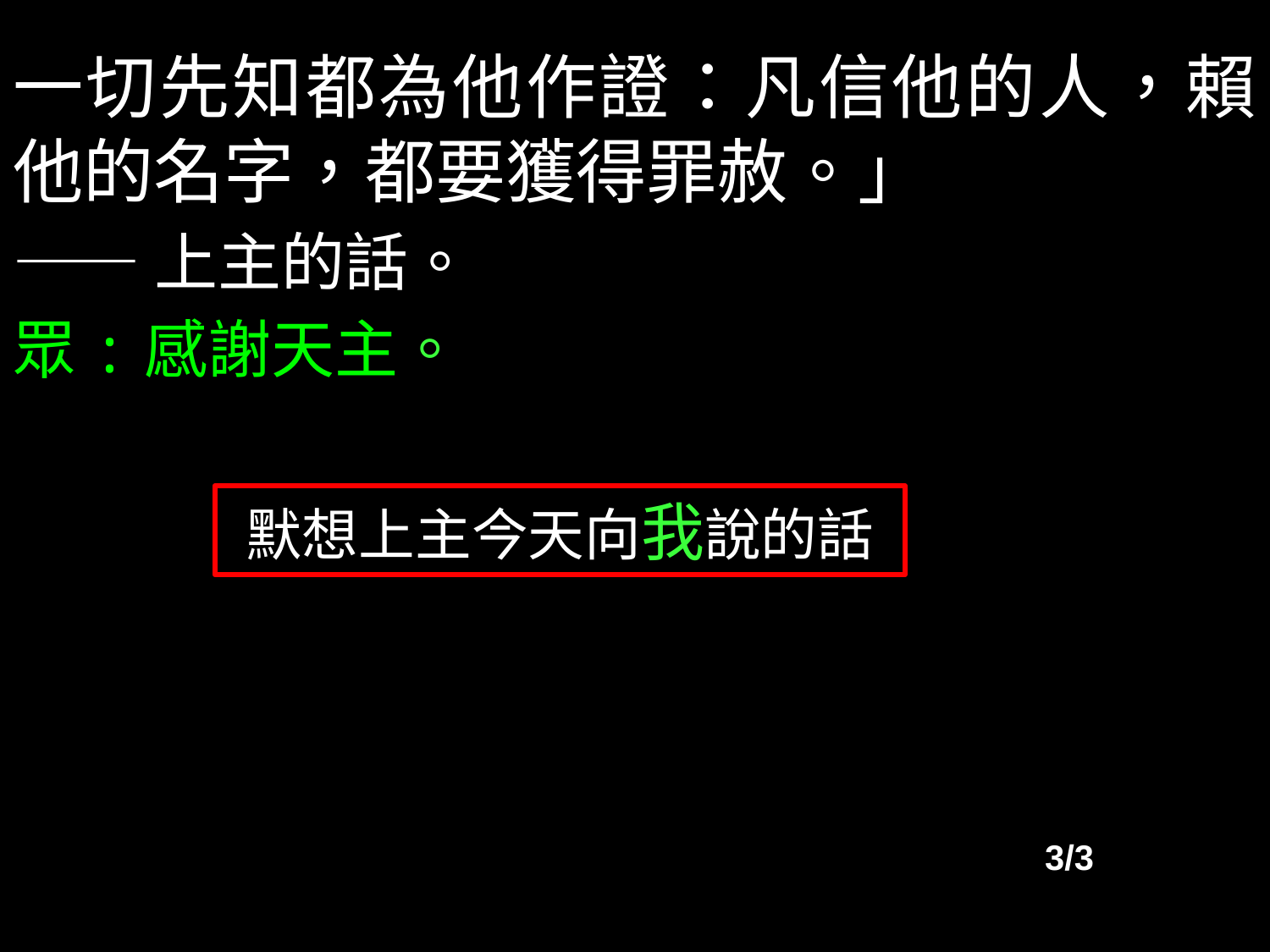

一切先知都為他作證：凡信他的人，賴他的名字，都要獲得罪赦。」
——上主的話。
眾:感謝天主。

默想上主今天向我說的話
3/3